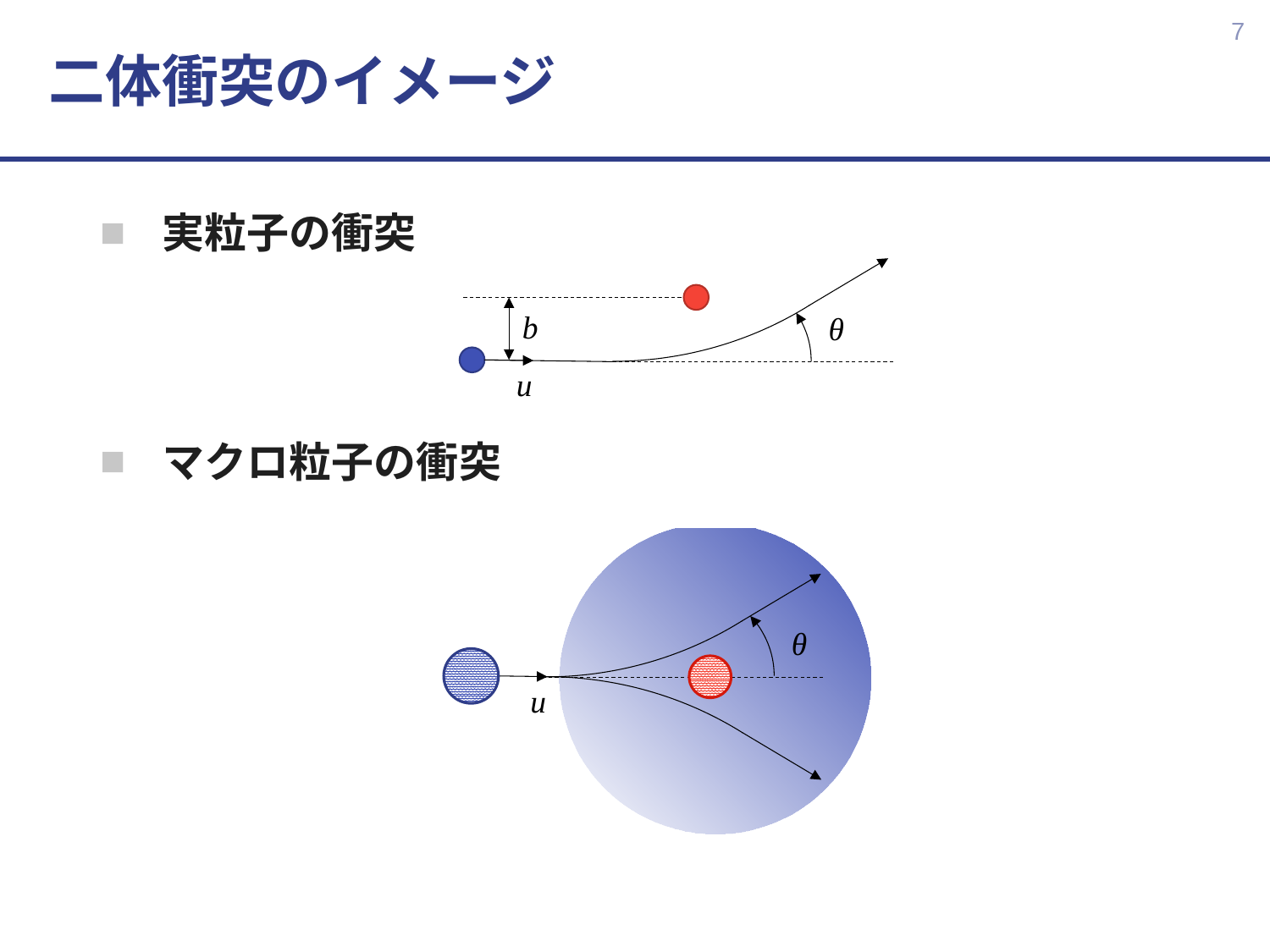

# 二体衝突のイメージ
7

θ

u

実粒子の衝突

b
θ

u
マクロ粒子の衝突